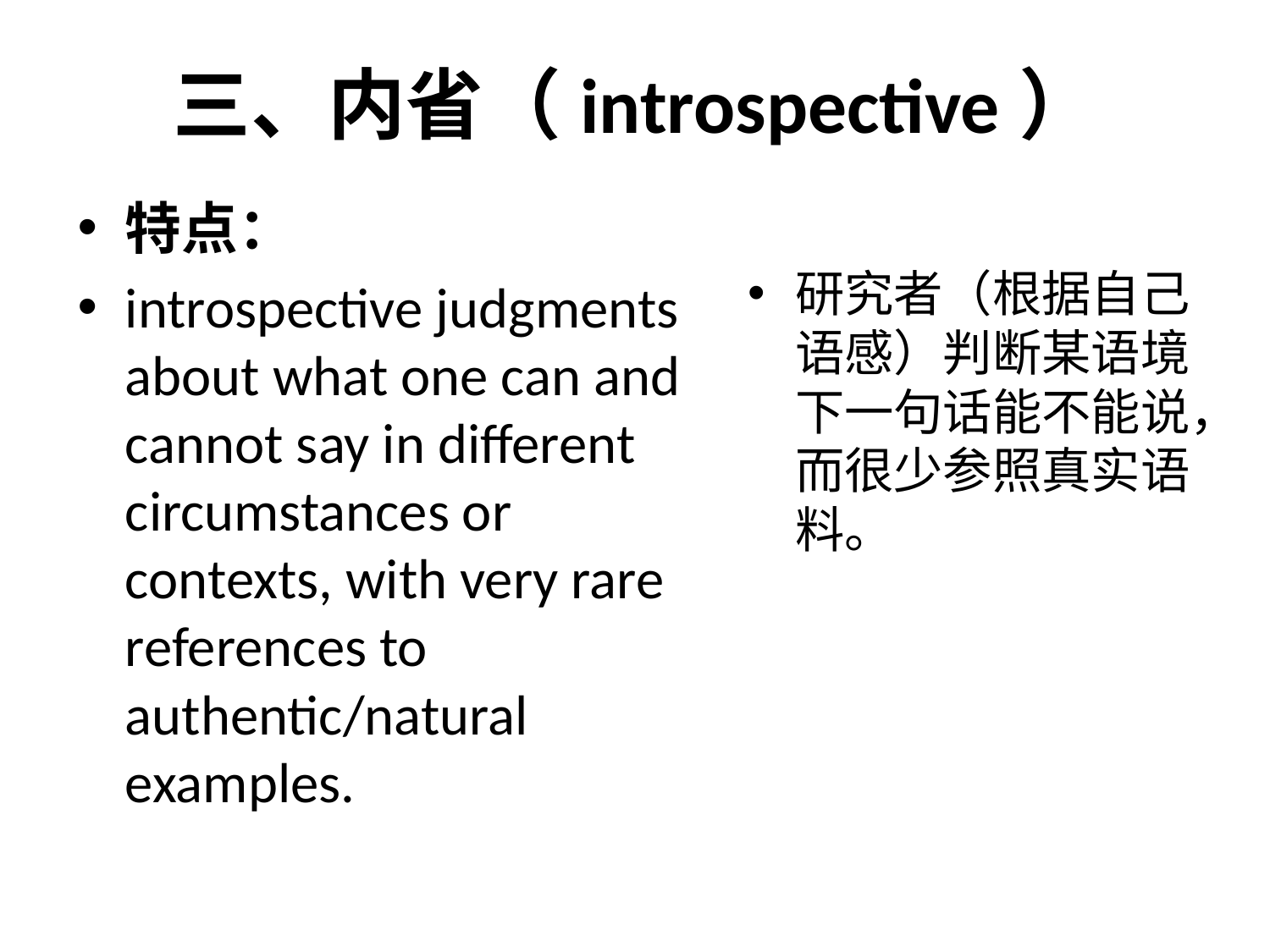

# 三、内省（introspective）
特点：
introspective judgments about what one can and cannot say in different circumstances or contexts, with very rare references to authentic/natural examples.
研究者（根据自己语感）判断某语境下一句话能不能说，而很少参照真实语料。